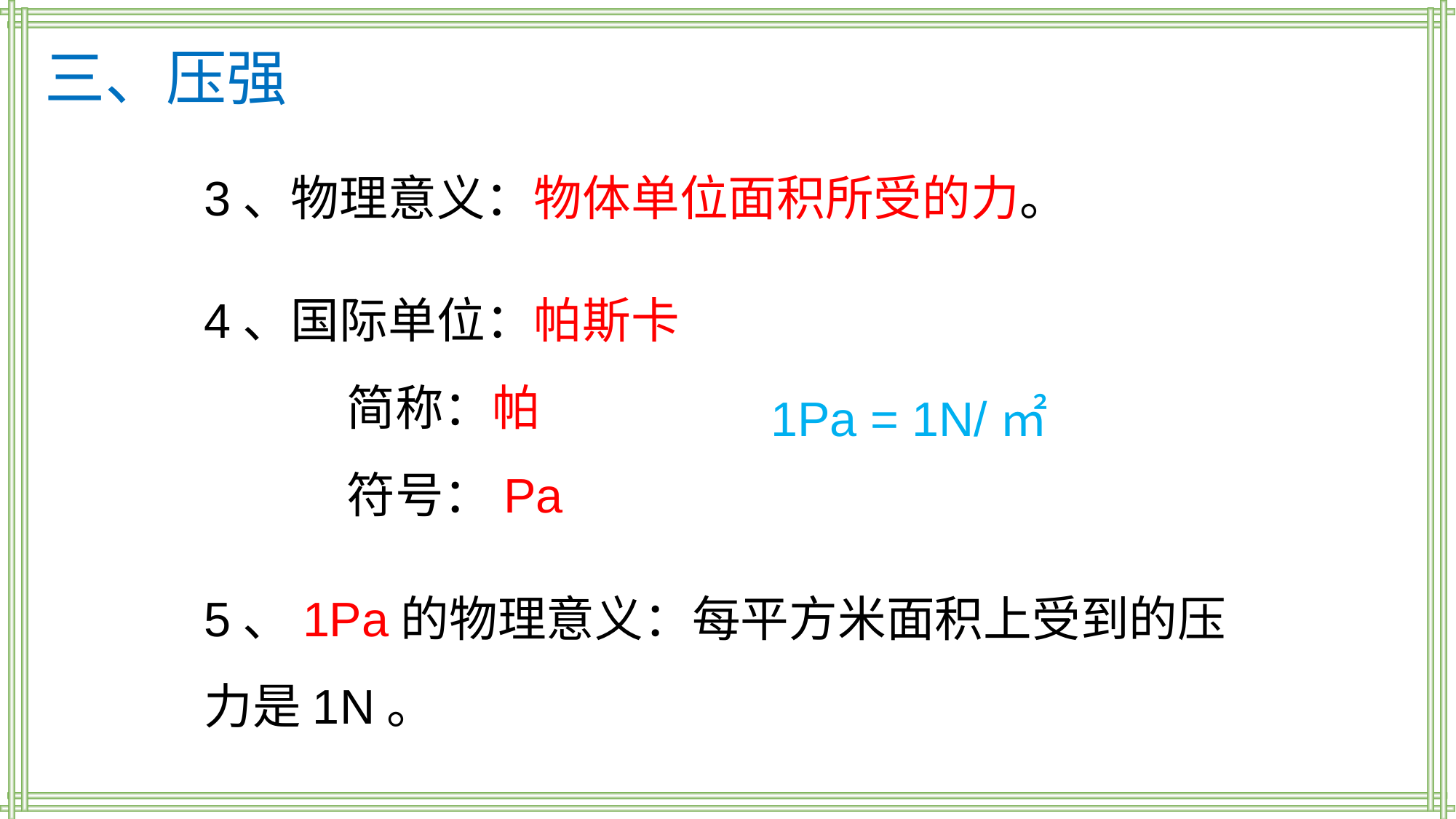

三、压强
3、物理意义：物体单位面积所受的力。
4、国际单位：帕斯卡
            简称：帕
            符号：Pa
1Pa = 1N/㎡
5、1Pa的物理意义：每平方米面积上受到的压力是1N。